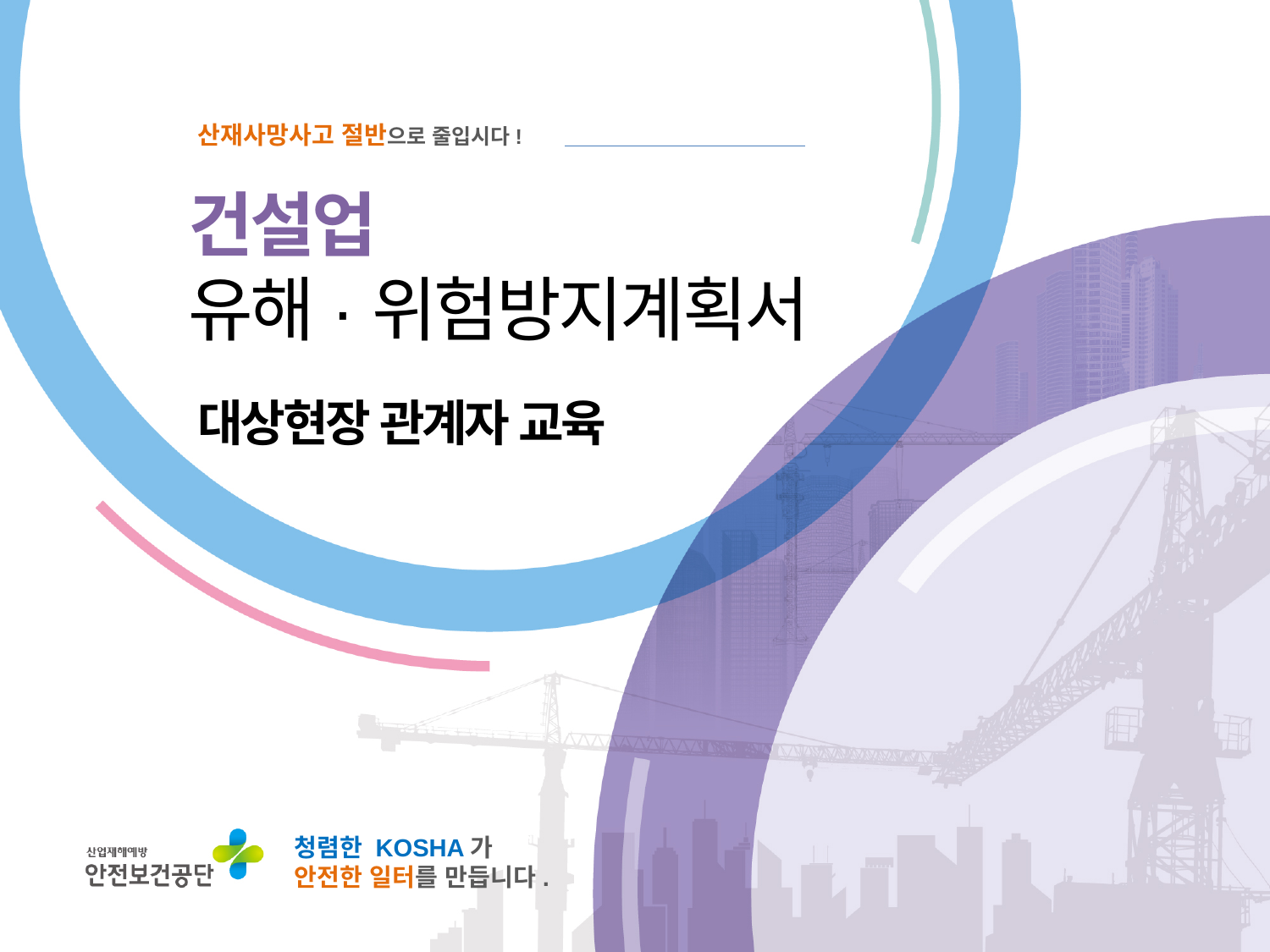

산재사망사고 절반으로 줄입시다!
# 건설업 유해·위험방지계획서 대상현장 관계자 교육
청렴한 KOSHA가
안전한 일터를 만듭니다.